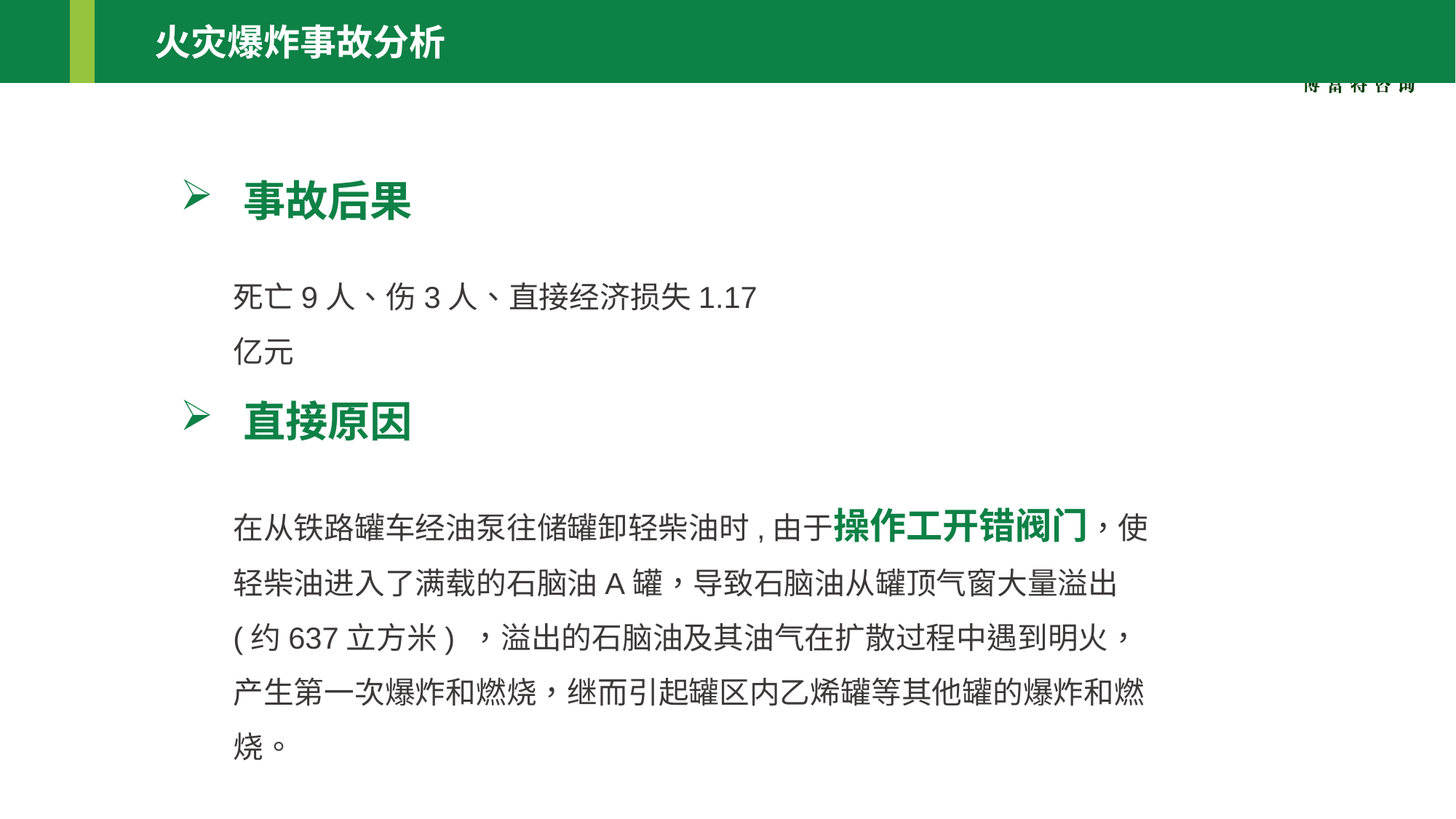

火灾爆炸事故分析
  事故后果
死亡9人、伤3人、直接经济损失1.17 亿元
  直接原因
在从铁路罐车经油泵往储罐卸轻柴油时,由于操作工开错阀门，使轻柴油进入了满载的石脑油A罐，导致石脑油从罐顶气窗大量溢出(约637立方米) ，溢出的石脑油及其油气在扩散过程中遇到明火，产生第一次爆炸和燃烧，继而引起罐区内乙烯罐等其他罐的爆炸和燃烧。